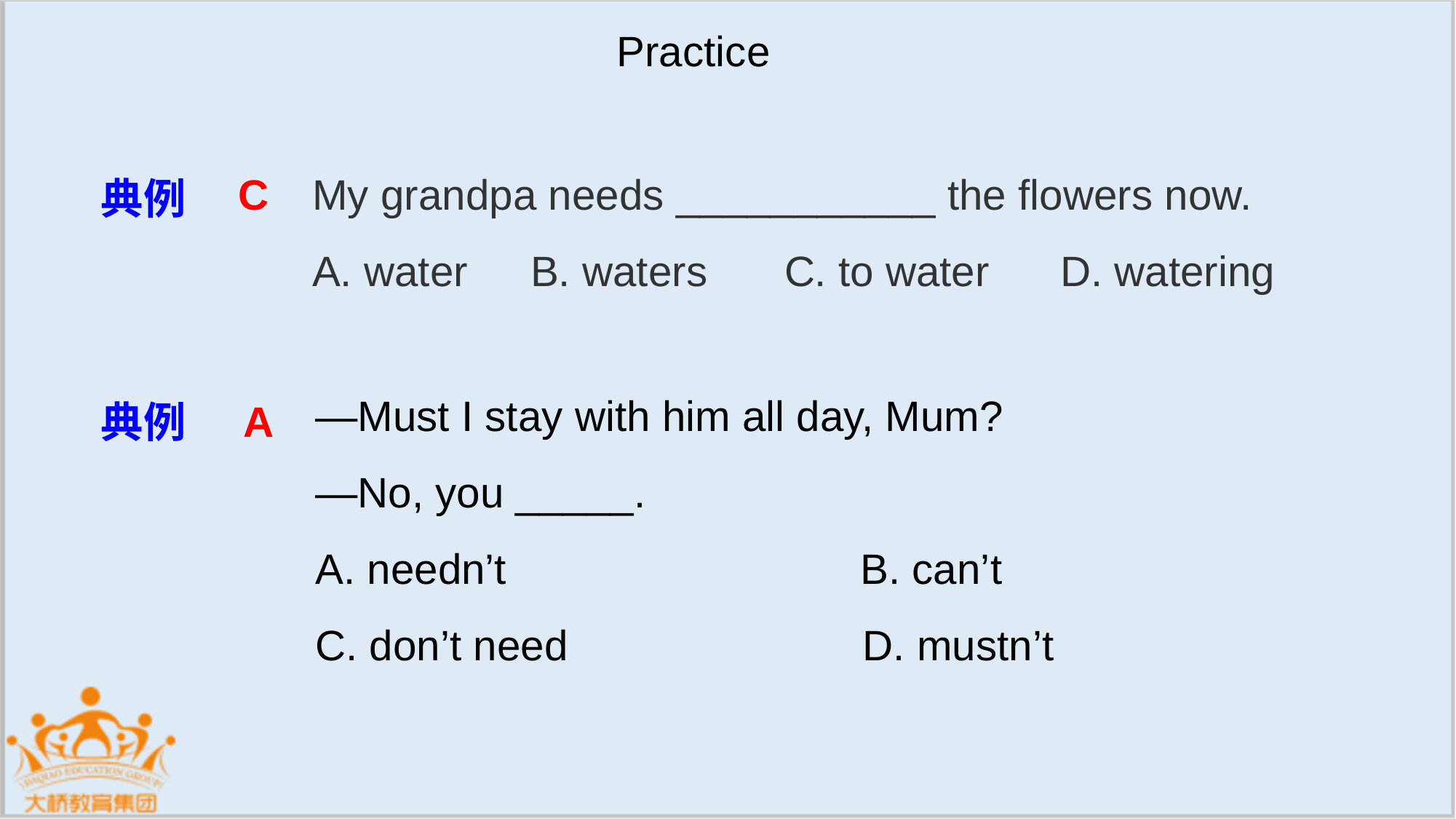

Practice
C
My grandpa needs ___________ the flowers now.
A. water 	B. waters 	   C. to water      D. watering
典例
—Must I stay with him all day, Mum?
—No, you _____.
A. needn’t                              B. can’t
C. don’t need                         D. mustn’t
A
典例